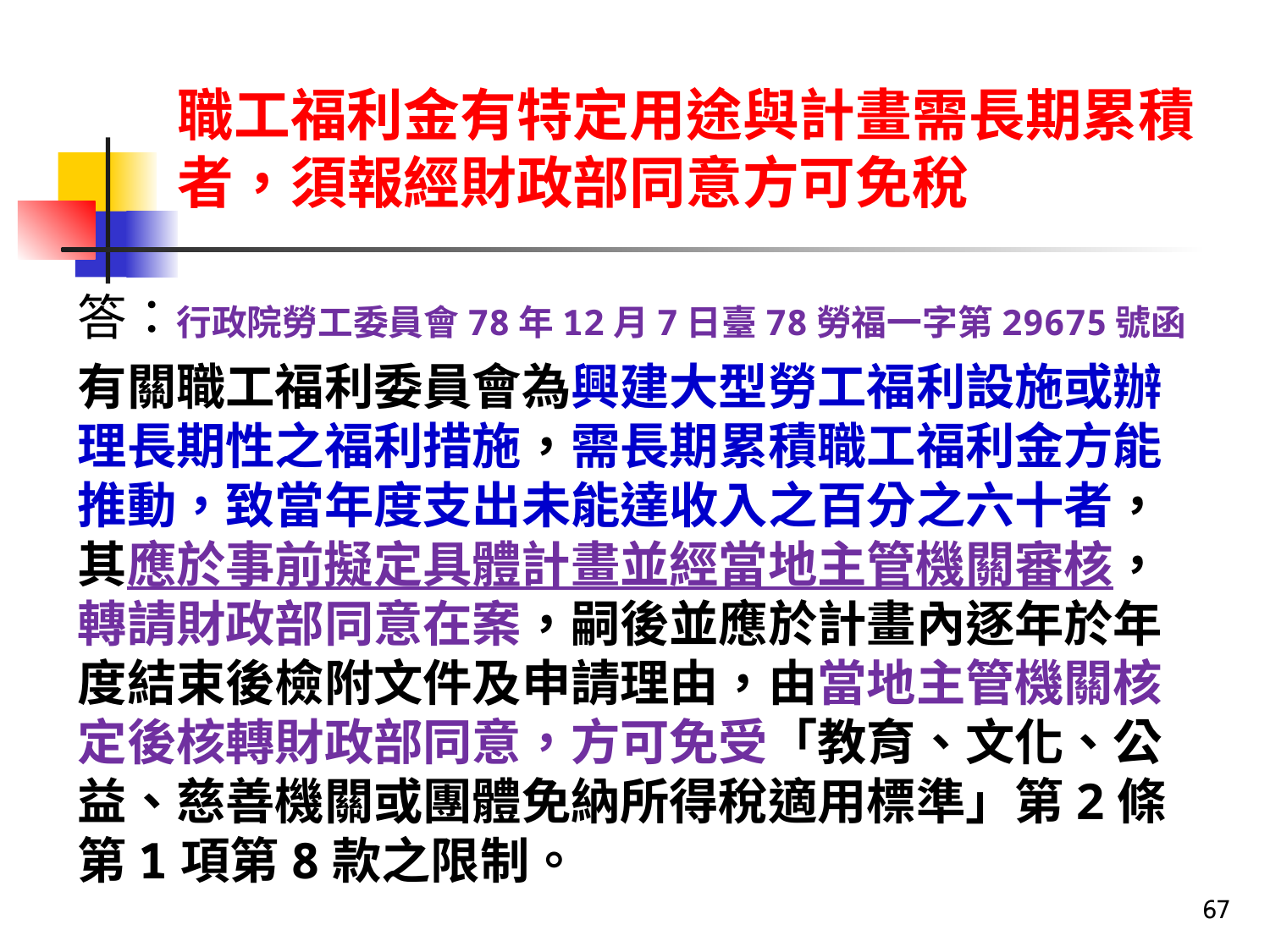

# 職工福利金有特定用途與計畫需長期累積者，須報經財政部同意方可免稅
答：行政院勞工委員會78年12月7日臺78勞福一字第29675號函
有關職工福利委員會為興建大型勞工福利設施或辦理長期性之福利措施，需長期累積職工福利金方能推動，致當年度支出未能達收入之百分之六十者，其應於事前擬定具體計畫並經當地主管機關審核，轉請財政部同意在案，嗣後並應於計畫內逐年於年度結束後檢附文件及申請理由，由當地主管機關核定後核轉財政部同意，方可免受「教育、文化、公益、慈善機關或團體免納所得稅適用標準」第2條第1項第8款之限制。
67